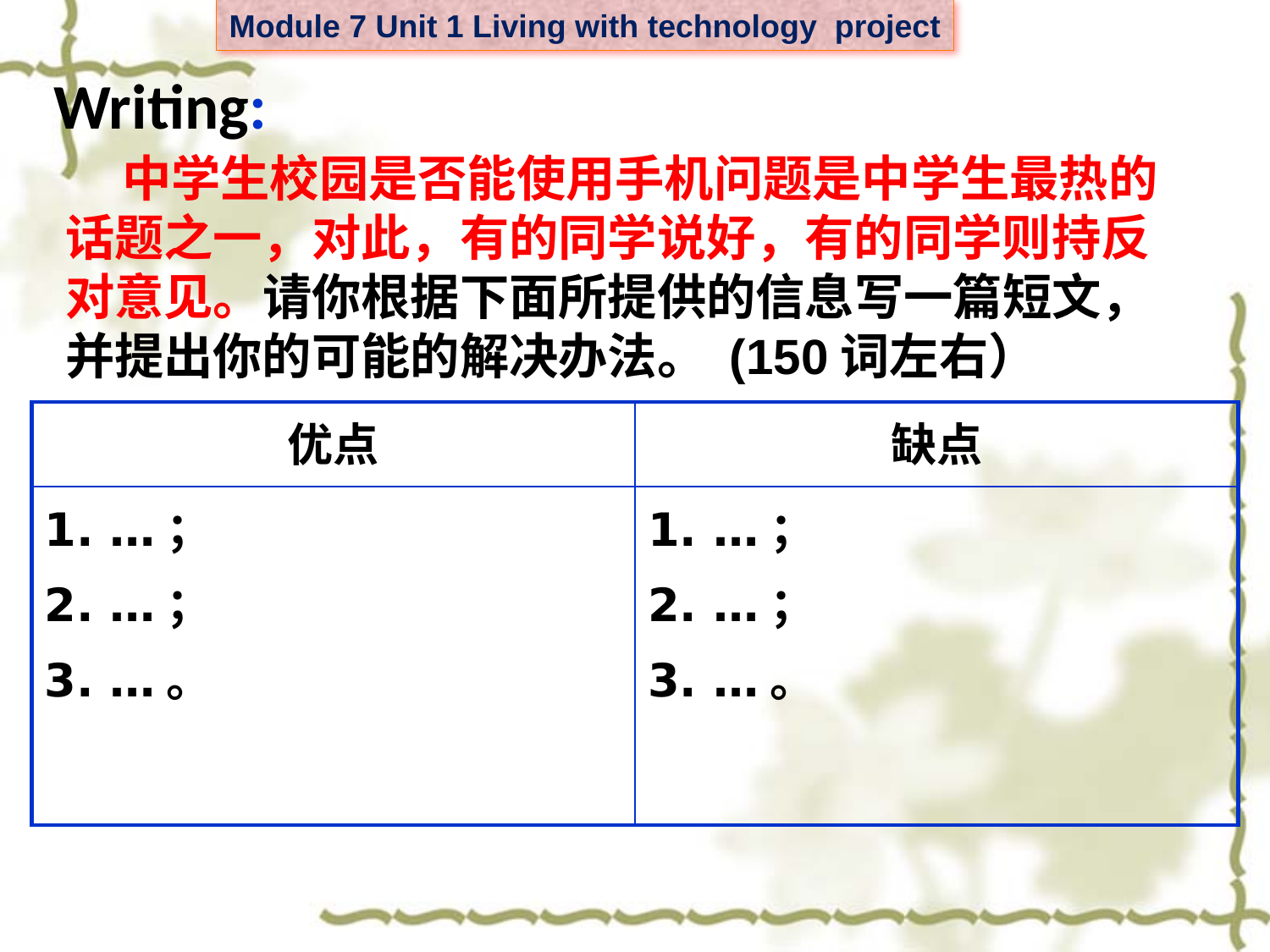

Writing:
    中学生校园是否能使用手机问题是中学生最热的话题之一，对此，有的同学说好，有的同学则持反对意见。请你根据下面所提供的信息写一篇短文，并提出你的可能的解决办法。 (150词左右）
| 优点 | 缺点 |
| --- | --- |
| 1. …； 2. …； 3. …。 | 1. …； 2. …； 3. …。 |